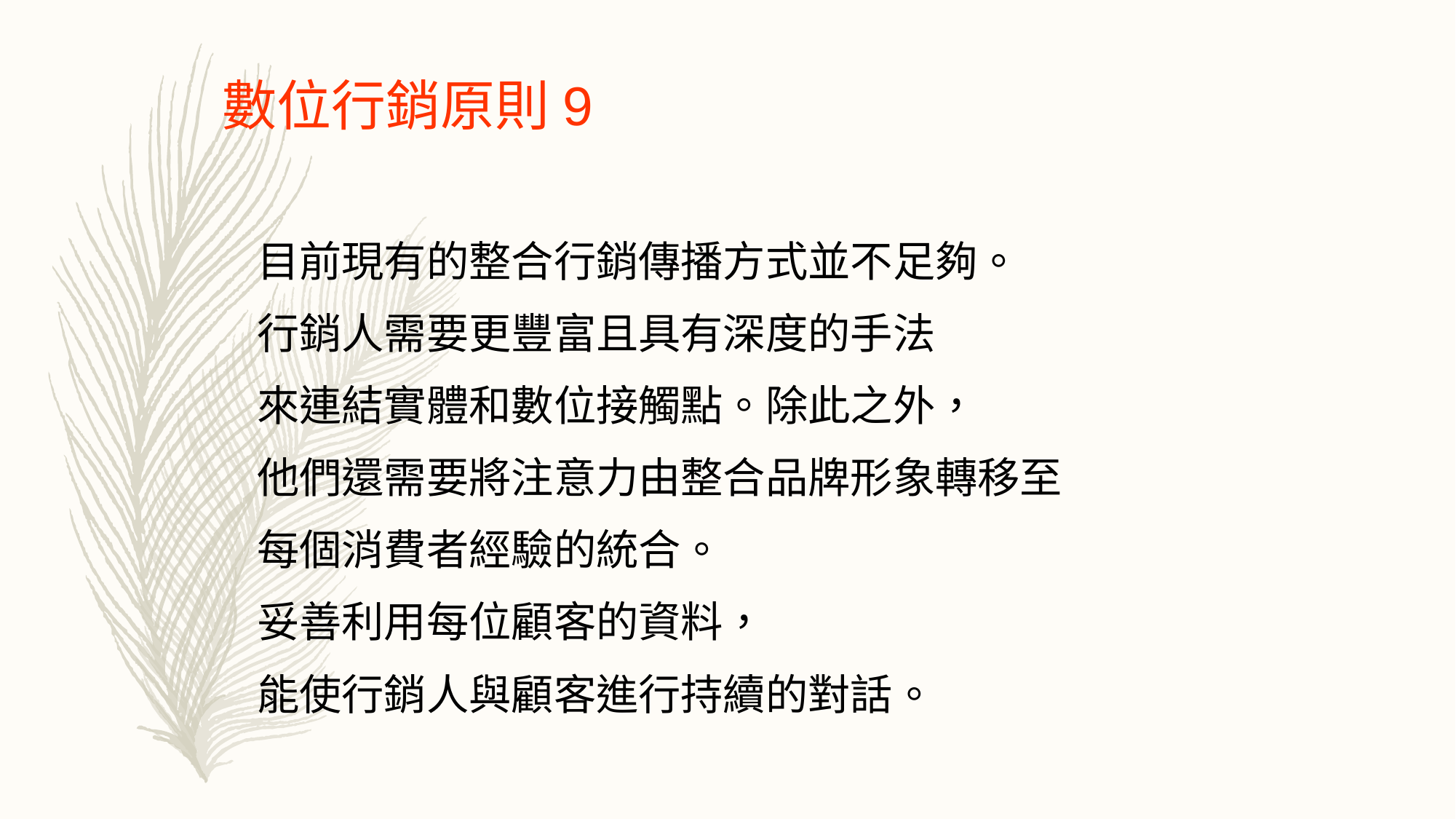

數位行銷原則9
目前現有的整合行銷傳播方式並不足夠。
行銷人需要更豐富且具有深度的手法
來連結實體和數位接觸點。除此之外，
他們還需要將注意力由整合品牌形象轉移至
每個消費者經驗的統合。
妥善利用每位顧客的資料，
能使行銷人與顧客進行持續的對話。